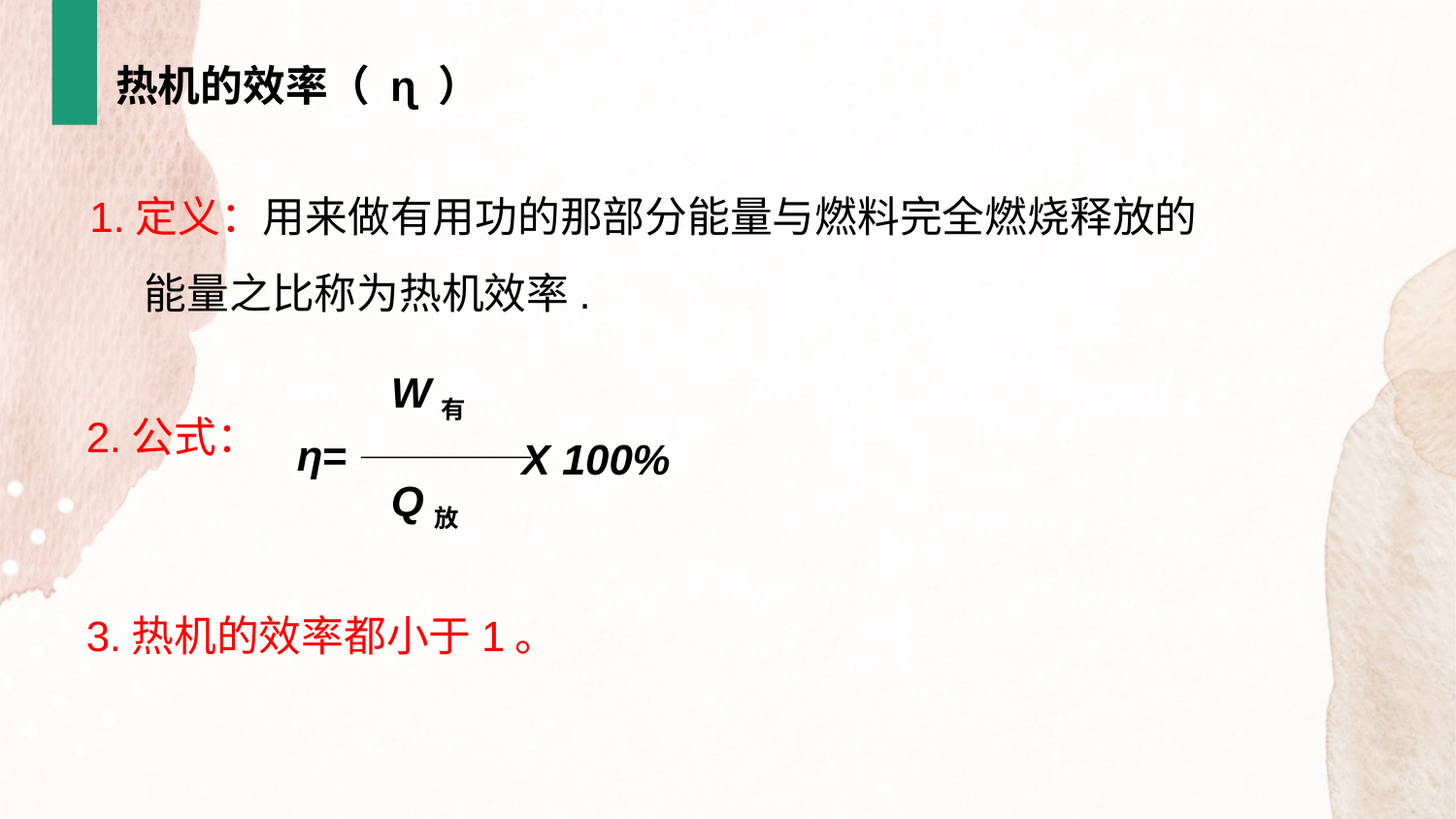

热机的效率（ ɳ ）
1.定义：用来做有用功的那部分能量与燃料完全燃烧释放的能量之比称为热机效率.
W有

Q放

η=
X 100%
2.公式：
3.热机的效率都小于1。